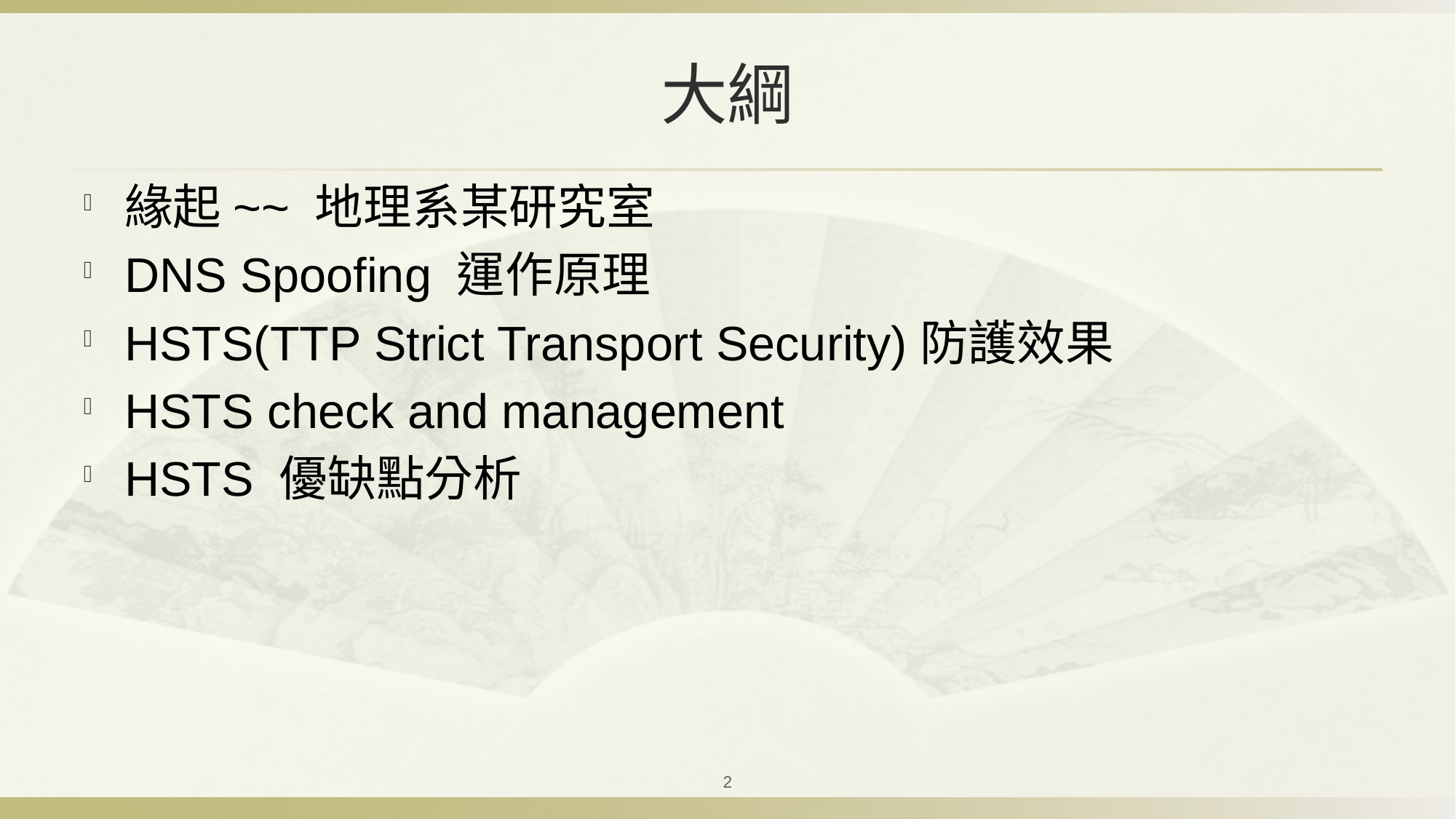

# 大綱
緣起~~ 地理系某研究室
DNS Spoofing 運作原理
HSTS(TTP Strict Transport Security)防護效果
HSTS check and management
HSTS 優缺點分析
2